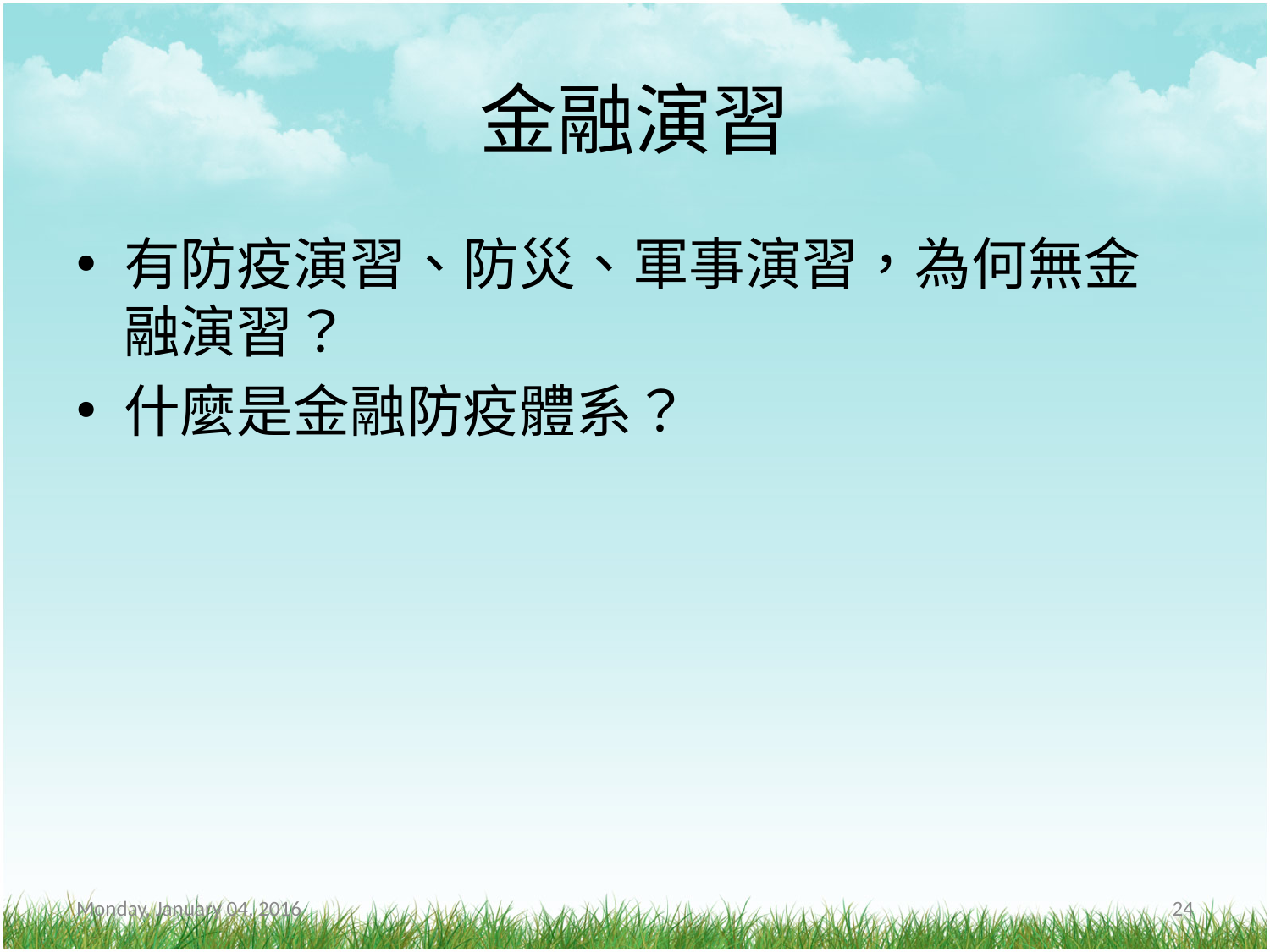

# 金融演習
有防疫演習、防災、軍事演習，為何無金融演習？
什麼是金融防疫體系？
Monday, January 04, 2016

24